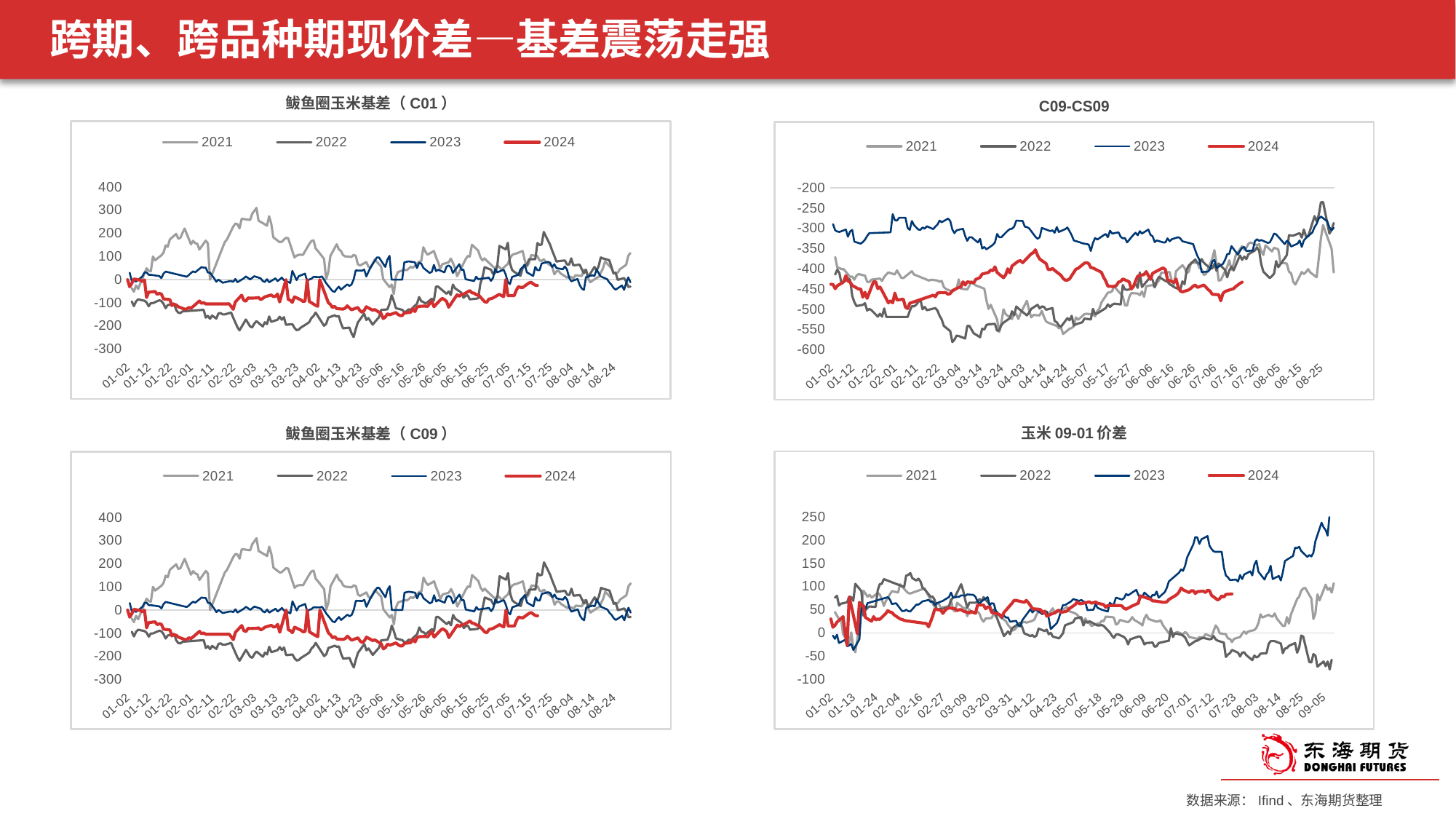

# 跨期、跨品种期现价差—基差震荡走强
鲅鱼圈玉米基差（C01）

C09-CS09

### Chart

| Category | 2021 | 2022 | 2023 | 2024 |
|---|---|---|---|---|
| 01-02 | None | None | None | 0.0 |
| 01-03 | None | None | 30.0 | -31.0 |
| 01-04 | -37.0 | -94.0 | -6.0 | -16.0 |
| 01-05 | -52.0 | -114.0 | -3.0 | 3.0 |
| 01-06 | -25.0 | -94.0 | -8.0 | None |
| 01-07 | -40.0 | -85.0 | None | None |
| 01-08 | -17.0 | None | None | -2.0 |
| 01-09 | None | None | 14.0 | -8.0 |
| 01-10 | None | -91.0 | 31.0 | -1.0 |
| 01-11 | 49.0 | -98.0 | 32.0 | -77.0 |
| 01-12 | 39.0 | -115.0 | 21.0 | -54.0 |
| 01-13 | 36.0 | -101.0 | 21.0 | None |
| 01-14 | 100.0 | -101.0 | None | None |
| 01-15 | 84.0 | None | None | -51.0 |
| 01-16 | None | None | 17.0 | -63.0 |
| 01-17 | None | -89.0 | 16.0 | -59.0 |
| 01-18 | 105.0 | -92.0 | 7.0 | -62.0 |
| 01-19 | 117.0 | -104.0 | 26.0 | -83.0 |
| 01-20 | 148.0 | -123.0 | 35.0 | None |
| 01-21 | 142.0 | -110.0 | None | None |
| 01-22 | 174.0 | None | None | -86.0 |
| 01-23 | None | None | None | -112.0 |
| 01-24 | None | -103.0 | None | -106.0 |
| 01-25 | 198.0 | -131.0 | None | -109.0 |
| 01-26 | 177.0 | -143.0 | None | -117.0 |
| 01-27 | 181.0 | -144.0 | None | None |
| 01-28 | 202.0 | -137.0 | None | None |
| 01-29 | 221.0 | None | None | -127.0 |
| 01-30 | None | None | 13.0 | -127.0 |
| 01-31 | None | None | 20.0 | -120.0 |
| 02-01 | 153.0 | None | 29.0 | -123.0 |
| 02-02 | 168.0 | None | 36.0 | -116.0 |
| 02-03 | 158.0 | None | 32.0 | None |
| 02-04 | 155.0 | None | None | None |
| 02-05 | 130.0 | None | None | -92.0 |
| 02-06 | None | None | 54.0 | -102.0 |
| 02-07 | None | -130.0 | 52.0 | -99.0 |
| 02-08 | 169.0 | -164.0 | 52.0 | -105.0 |
| 02-09 | 157.0 | -156.0 | 31.0 | None |
| 02-10 | None | -169.0 | 30.0 | None |
| 02-11 | None | -155.0 | None | None |
| 02-13 | None | None | 6.0 | None |
| 02-14 | None | -168.0 | -9.0 | None |
| 02-15 | None | -146.0 | 0.0 | None |
| 02-16 | None | -144.0 | -6.0 | None |
| 02-17 | None | -150.0 | -13.0 | None |
| 02-18 | 162.0 | -150.0 | None | None |
| 02-19 | 173.0 | None | None | -105.0 |
| 02-20 | None | None | -7.0 | -104.0 |
| 02-21 | None | -142.0 | -6.0 | -115.0 |
| 02-22 | 229.0 | -164.0 | -9.0 | -128.0 |
| 02-23 | 242.0 | -185.0 | 3.0 | -96.0 |
| 02-24 | 240.0 | -205.0 | -11.0 | None |
| 02-25 | 222.0 | -219.0 | None | None |
| 02-26 | 263.0 | None | None | -67.0 |
| 02-27 | None | None | 6.0 | -89.0 |
| 02-28 | None | -172.0 | 14.0 | -93.0 |
| 02-29 | None | None | None | -79.0 |
| 03-01 | 258.0 | -202.0 | 1.0 | -80.0 |
| 03-02 | 285.0 | -206.0 | 8.0 | None |
| 03-03 | 297.0 | -190.0 | 15.0 | None |
| 03-04 | 310.0 | -179.0 | None | -79.0 |
| 03-05 | 255.0 | None | None | -77.0 |
| 03-06 | None | None | 6.0 | -86.0 |
| 03-07 | None | -202.0 | -6.0 | -81.0 |
| 03-08 | 239.0 | -184.0 | -10.0 | -74.0 |
| 03-09 | 233.0 | -192.0 | 2.0 | None |
| 03-10 | 274.0 | -159.0 | -11.0 | None |
| 03-11 | 242.0 | -182.0 | None | -66.0 |
| 03-12 | 183.0 | None | None | -73.0 |
| 03-13 | None | None | 6.0 | -72.0 |
| 03-14 | None | -173.0 | -6.0 | -62.0 |
| 03-15 | 162.0 | -160.0 | 1.0 | -96.0 |
| 03-16 | 164.0 | -173.0 | 9.0 | None |
| 03-17 | 173.0 | -162.0 | -2.0 | None |
| 03-18 | 181.0 | -195.0 | None | None |
| 03-19 | 179.0 | None | None | -85.0 |
| 03-20 | None | None | -14.0 | -89.0 |
| 03-21 | None | -192.0 | 38.0 | -98.0 |
| 03-22 | 96.0 | -208.0 | 18.0 | -74.0 |
| 03-23 | 104.0 | -218.0 | -2.0 | None |
| 03-24 | 107.0 | -216.0 | 15.0 | None |
| 03-25 | 108.0 | -207.0 | None | -87.0 |
| 03-26 | 107.0 | None | None | -94.0 |
| 03-27 | None | None | 26.0 | -93.0 |
| 03-28 | None | -190.0 | -6.0 | None |
| 03-29 | 154.0 | -183.0 | 1.0 | -94.0 |
| 03-30 | 167.0 | -166.0 | 4.0 | None |
| 03-31 | 170.0 | -157.0 | 12.0 | None |
| 04-01 | 135.0 | -142.0 | None | -111.0 |
| 04-02 | 125.0 | None | None | -115.0 |
| 04-03 | None | None | 11.0 | None |
| 04-04 | None | None | 14.0 | None |
| 04-06 | 90.0 | -199.0 | 0.0 | None |
| 04-07 | 2.0 | -191.0 | -15.0 | None |
| 04-08 | 33.0 | -164.0 | None | -99.0 |
| 04-09 | 103.0 | None | None | -107.0 |
| 04-10 | None | None | -49.0 | -120.0 |
| 04-11 | None | -154.0 | -53.0 | -115.0 |
| 04-12 | 153.0 | -159.0 | -40.0 | -125.0 |
| 04-13 | 131.0 | -157.0 | -30.0 | None |
| 04-14 | 124.0 | -189.0 | -43.0 | None |
| 04-15 | 106.0 | -210.0 | None | -127.0 |
| 04-16 | 101.0 | None | None | -123.0 |
| 04-17 | None | None | -20.0 | -113.0 |
| 04-18 | None | -207.0 | -27.0 | -122.0 |
| 04-19 | 98.0 | -231.0 | -21.0 | -130.0 |
| 04-20 | 107.0 | -248.0 | 1.0 | None |
| 04-21 | 103.0 | -214.0 | 40.0 | None |
| 04-22 | 67.0 | -185.0 | None | -120.0 |
| 04-23 | 61.0 | None | None | -134.0 |
| 04-24 | None | None | 39.0 | -141.0 |
| 04-25 | None | -147.0 | 44.0 | -133.0 |
| 04-26 | 76.0 | -174.0 | 14.0 | -117.0 |
| 04-27 | 56.0 | -166.0 | 34.0 | None |
| 04-28 | 51.0 | -180.0 | 53.0 | None |
| 04-29 | 69.0 | -194.0 | None | -132.0 |
| 04-30 | 87.0 | None | None | -129.0 |
| 05-04 | None | None | 96.0 | None |
| 05-05 | None | -162.0 | 96.0 | None |
| 05-06 | 57.0 | -131.0 | None | -146.0 |
| 05-07 | 3.0 | None | None | -168.0 |
| 05-08 | None | None | 55.0 | -162.0 |
| 05-09 | None | -128.0 | 87.0 | -147.0 |
| 05-10 | -32.0 | -104.0 | 103.0 | -152.0 |
| 05-11 | -21.0 | -67.0 | 0.0 | None |
| 05-12 | -62.0 | -92.0 | 0.0 | None |
| 05-13 | 12.0 | -123.0 | None | -142.0 |
| 05-14 | 33.0 | None | None | -150.0 |
| 05-15 | None | None | 0.0 | -155.0 |
| 05-16 | None | -130.0 | 0.0 | -155.0 |
| 05-17 | 43.0 | -140.0 | 75.0 | -144.0 |
| 05-18 | 41.0 | -137.0 | 77.0 | None |
| 05-19 | 47.0 | -128.0 | 79.0 | None |
| 05-20 | 56.0 | -130.0 | None | -141.0 |
| 05-21 | 51.0 | None | None | -125.0 |
| 05-22 | None | None | 75.0 | -138.0 |
| 05-23 | None | -104.0 | 50.0 | -119.0 |
| 05-24 | 78.0 | -75.0 | 73.0 | -115.0 |
| 05-25 | 80.0 | -93.0 | 70.0 | None |
| 05-26 | 140.0 | -96.0 | 51.0 | None |
| 05-27 | 121.0 | -104.0 | None | -114.0 |
| 05-28 | 108.0 | None | None | -116.0 |
| 05-29 | None | None | 29.0 | -103.0 |
| 05-30 | None | -82.0 | 34.0 | -93.0 |
| 05-31 | 124.0 | -90.0 | 64.0 | -117.0 |
| 06-01 | 97.0 | -30.0 | 37.0 | None |
| 06-02 | 75.0 | -30.0 | 43.0 | None |
| 06-03 | 47.0 | None | None | -88.0 |
| 06-04 | 67.0 | None | None | -81.0 |
| 06-05 | None | None | 32.0 | -86.0 |
| 06-06 | None | -61.0 | 57.0 | -94.0 |
| 06-07 | 75.0 | -51.0 | 61.0 | -119.0 |
| 06-08 | 91.0 | -66.0 | 54.0 | None |
| 06-09 | 73.0 | -21.0 | 29.0 | None |
| 06-10 | 50.0 | -37.0 | None | None |
| 06-11 | 15.0 | None | None | -65.0 |
| 06-12 | None | None | 67.0 | -72.0 |
| 06-13 | None | -56.0 | 43.0 | -64.0 |
| 06-14 | None | -78.0 | 43.0 | -63.0 |
| 06-15 | 88.0 | -70.0 | 2.0 | None |
| 06-16 | 102.0 | -67.0 | 0.0 | None |
| 06-17 | 100.0 | -85.0 | None | -47.0 |
| 06-18 | 151.0 | None | None | -57.0 |
| 06-19 | None | None | -6.0 | -58.0 |
| 06-20 | None | -82.0 | 13.0 | -65.0 |
| 06-21 | 125.0 | -80.0 | 2.0 | -65.0 |
| 06-22 | 97.0 | -17.0 | None | None |
| 06-23 | 83.0 | 11.0 | None | None |
| 06-24 | 92.0 | 54.0 | None | -95.0 |
| 06-25 | 82.0 | None | None | -98.0 |
| 06-26 | None | None | 9.0 | -84.0 |
| 06-27 | None | 43.0 | -5.0 | -82.0 |
| 06-28 | 56.0 | 25.0 | 8.0 | -79.0 |
| 06-29 | 48.0 | 29.0 | 46.0 | None |
| 06-30 | 62.0 | 60.0 | 32.0 | None |
| 07-01 | 54.0 | 146.0 | None | -63.0 |
| 07-02 | 44.0 | None | None | -69.0 |
| 07-03 | None | None | 43.0 | -73.0 |
| 07-04 | None | 131.0 | 22.0 | None |
| 07-05 | 68.0 | 159.0 | -10.0 | -69.0 |
| 07-06 | 92.0 | 72.0 | -19.0 | None |
| 07-07 | 106.0 | 42.0 | 12.0 | None |
| 07-08 | 111.0 | 34.0 | None | -69.0 |
| 07-09 | 113.0 | None | None | -46.0 |
| 07-10 | None | None | 21.0 | -30.0 |
| 07-11 | None | 17.0 | 45.0 | -33.0 |
| 07-12 | 124.0 | 49.0 | 54.0 | -34.0 |
| 07-13 | 85.0 | 65.0 | 64.0 | None |
| 07-14 | 56.0 | 63.0 | 32.0 | None |
| 07-15 | 71.0 | 88.0 | None | -14.0 |
| 07-16 | 106.0 | None | None | -11.0 |
| 07-17 | None | None | 16.0 | -18.0 |
| 07-18 | None | 89.0 | 55.0 | -24.0 |
| 07-19 | 102.0 | 158.0 | 41.0 | -25.0 |
| 07-20 | 83.0 | 150.0 | 41.0 | None |
| 07-21 | 81.0 | 152.0 | 70.0 | None |
| 07-22 | 88.0 | 206.0 | None | None |
| 07-23 | 76.0 | None | None | None |
| 07-24 | None | None | 77.0 | None |
| 07-25 | None | 151.0 | 73.0 | None |
| 07-26 | 56.0 | 125.0 | 55.0 | None |
| 07-27 | 23.0 | 103.0 | 67.0 | None |
| 07-28 | 36.0 | 78.0 | 50.0 | None |
| 07-29 | 38.0 | 80.0 | None | None |
| 07-30 | 27.0 | None | None | None |
| 07-31 | None | None | 45.0 | None |
| 08-01 | None | 83.0 | 57.0 | None |
| 08-02 | 9.0 | 66.0 | 44.0 | None |
| 08-03 | 13.0 | 65.0 | 9.0 | None |
| 08-04 | 12.0 | 92.0 | -7.0 | None |
| 08-05 | 4.0 | 62.0 | None | None |
| 08-06 | 19.0 | None | None | None |
| 08-07 | None | None | 3.0 | None |
| 08-08 | None | 65.0 | -23.0 | None |
| 08-09 | 16.0 | 45.0 | -38.0 | None |
| 08-10 | 43.0 | 28.0 | -44.0 | None |
| 08-11 | 40.0 | 43.0 | 11.0 | None |
| 08-12 | 6.0 | 11.0 | None | None |
| 08-13 | -11.0 | None | None | None |
| 08-14 | None | None | 19.0 | None |
| 08-15 | None | 55.0 | 16.0 | None |
| 08-16 | 8.0 | 39.0 | 44.0 | None |
| 08-17 | 12.0 | 59.0 | 28.0 | None |
| 08-18 | 30.0 | 96.0 | 14.0 | None |
| 08-19 | 48.0 | 92.0 | None | None |
| 08-20 | 79.0 | None | None | None |
| 08-21 | None | None | 2.0 | None |
| 08-22 | None | 84.0 | -12.0 | None |
| 08-23 | 50.0 | 56.0 | -21.0 | None |
| 08-24 | 32.0 | 27.0 | -35.0 | None |
| 08-25 | 27.0 | 30.0 | -43.0 | None |
| 08-26 | 30.0 | -1.0 | None | None |
| 08-27 | 45.0 | None | None | None |
| 08-28 | None | None | -25.0 | None |
| 08-29 | None | 7.0 | -44.0 | None |
| 08-30 | 64.0 | -8.0 | -15.0 | None |
| 08-31 | 103.0 | -31.0 | 10.0 | None |
| 09-01 | 115.0 | -30.0 | -11.0 | None |

### Chart

| Category | 2021 | 2022 | 2023 | 2024 |
|---|---|---|---|---|
| 01-02 | None | None | None | -438.0 |
| 01-03 | None | None | -290.0 | -439.0 |
| 01-04 | -371.0 | -414.0 | -305.0 | -449.0 |
| 01-05 | -397.0 | -402.0 | -308.0 | -442.0 |
| 01-06 | -398.0 | -411.0 | -309.0 | None |
| 01-07 | -401.0 | -437.0 | None | None |
| 01-08 | -401.0 | None | None | -432.0 |
| 01-09 | None | None | -303.0 | -417.0 |
| 01-10 | None | -424.0 | -321.0 | -430.0 |
| 01-11 | -420.0 | -427.0 | -308.0 | -433.0 |
| 01-12 | -419.0 | -467.0 | -304.0 | -441.0 |
| 01-13 | -427.0 | -482.0 | -333.0 | None |
| 01-14 | -417.0 | -492.0 | None | None |
| 01-15 | -413.0 | None | None | -450.0 |
| 01-16 | None | None | -338.0 | -450.0 |
| 01-17 | None | -489.0 | -334.0 | -470.0 |
| 01-18 | -417.0 | -485.0 | -328.0 | -458.0 |
| 01-19 | -432.0 | -503.0 | -319.0 | -473.0 |
| 01-20 | -433.0 | -499.0 | -312.0 | None |
| 01-21 | -427.0 | -502.0 | None | None |
| 01-22 | -426.0 | None | None | -432.0 |
| 01-23 | None | None | None | -432.0 |
| 01-24 | None | -518.0 | None | -449.0 |
| 01-25 | -424.0 | -511.0 | None | -445.0 |
| 01-26 | -430.0 | -518.0 | None | -454.0 |
| 01-27 | -420.0 | -498.0 | None | None |
| 01-28 | -414.0 | -519.0 | None | None |
| 01-29 | -409.0 | None | None | -484.0 |
| 01-30 | None | None | -310.0 | -479.0 |
| 01-31 | None | None | -265.0 | -484.0 |
| 02-01 | -414.0 | None | -280.0 | -460.0 |
| 02-02 | -404.0 | None | -281.0 | -477.0 |
| 02-03 | -413.0 | None | -274.0 | None |
| 02-04 | -422.0 | None | None | None |
| 02-05 | -423.0 | None | None | -475.0 |
| 02-06 | None | None | -274.0 | -495.0 |
| 02-07 | None | -519.0 | -299.0 | -498.0 |
| 02-08 | -410.0 | -504.0 | -304.0 | -485.0 |
| 02-09 | -406.0 | -492.0 | -282.0 | None |
| 02-10 | -414.0 | -493.0 | -292.0 | None |
| 02-11 | None | -489.0 | None | None |
| 02-13 | None | None | -303.0 | None |
| 02-14 | None | -475.0 | -304.0 | None |
| 02-15 | None | -500.0 | -298.0 | None |
| 02-16 | None | -494.0 | -301.0 | None |
| 02-17 | None | -502.0 | -295.0 | None |
| 02-18 | -429.0 | -501.0 | None | None |
| 02-19 | -427.0 | None | None | -467.0 |
| 02-20 | None | None | -302.0 | -465.0 |
| 02-21 | None | -497.0 | -296.0 | -469.0 |
| 02-22 | -429.0 | -503.0 | -291.0 | -460.0 |
| 02-23 | -432.0 | -516.0 | -281.0 | -459.0 |
| 02-24 | -430.0 | -525.0 | -285.0 | None |
| 02-25 | -445.0 | -541.0 | None | None |
| 02-26 | -450.0 | None | None | -459.0 |
| 02-27 | None | None | -276.0 | -463.0 |
| 02-28 | None | -554.0 | -282.0 | -461.0 |
| 03-01 | -456.0 | -581.0 | -303.0 | -454.0 |
| 03-02 | -453.0 | -575.0 | -312.0 | None |
| 03-03 | -449.0 | -565.0 | -305.0 | None |
| 03-04 | -426.0 | -566.0 | None | -446.0 |
| 03-05 | -449.0 | None | None | -445.0 |
| 03-06 | None | None | -301.0 | -432.0 |
| 03-07 | None | -572.0 | -319.0 | -440.0 |
| 03-08 | -451.0 | -541.0 | -331.0 | -432.0 |
| 03-09 | -442.0 | -541.0 | -322.0 | None |
| 03-10 | -431.0 | -550.0 | -322.0 | None |
| 03-11 | -437.0 | -559.0 | None | -435.0 |
| 03-12 | -441.0 | None | None | -426.0 |
| 03-13 | None | None | -335.0 | -424.0 |
| 03-14 | None | -569.0 | -326.0 | -421.0 |
| 03-15 | -447.0 | -548.0 | -350.0 | -413.0 |
| 03-16 | -449.0 | -550.0 | -346.0 | None |
| 03-17 | -478.0 | -539.0 | -352.0 | None |
| 03-18 | -499.0 | -537.0 | None | -409.0 |
| 03-19 | -489.0 | None | None | -403.0 |
| 03-20 | None | None | -341.0 | -405.0 |
| 03-21 | None | -536.0 | -335.0 | -395.0 |
| 03-22 | -525.0 | -553.0 | -314.0 | -409.0 |
| 03-23 | -556.0 | -552.0 | -322.0 | None |
| 03-24 | -534.0 | -539.0 | -322.0 | None |
| 03-25 | -500.0 | -533.0 | None | -422.0 |
| 03-26 | -512.0 | None | None | -415.0 |
| 03-27 | None | None | -306.0 | -400.0 |
| 03-28 | None | -522.0 | -302.0 | -410.0 |
| 03-29 | -524.0 | -505.0 | -301.0 | -393.0 |
| 03-30 | -508.0 | -515.0 | -296.0 | None |
| 03-31 | -512.0 | -493.0 | -281.0 | None |
| 04-01 | -524.0 | -498.0 | None | -381.0 |
| 04-02 | -510.0 | None | None | -380.0 |
| 04-03 | None | None | -282.0 | -385.0 |
| 04-04 | None | None | -296.0 | None |
| 04-06 | -479.0 | -515.0 | -297.0 | None |
| 04-07 | -502.0 | -508.0 | -300.0 | None |
| 04-08 | -520.0 | -499.0 | None | -363.0 |
| 04-09 | -514.0 | None | None | -360.0 |
| 04-10 | None | None | -321.0 | -353.0 |
| 04-11 | None | -489.0 | -326.0 | -367.0 |
| 04-12 | -515.0 | -498.0 | -322.0 | -376.0 |
| 04-13 | -504.0 | -493.0 | -299.0 | None |
| 04-14 | -519.0 | -494.0 | -301.0 | None |
| 04-15 | -530.0 | -501.0 | None | -387.0 |
| 04-16 | -533.0 | None | None | -402.0 |
| 04-17 | None | None | -307.0 | -402.0 |
| 04-18 | None | -497.0 | -305.0 | -399.0 |
| 04-19 | -539.0 | -529.0 | -311.0 | -404.0 |
| 04-20 | -541.0 | -532.0 | -297.0 | None |
| 04-21 | -547.0 | -540.0 | -309.0 | None |
| 04-22 | -545.0 | -543.0 | None | -416.0 |
| 04-23 | -561.0 | None | None | -424.0 |
| 04-24 | None | None | -302.0 | -428.0 |
| 04-25 | None | -522.0 | -298.0 | -428.0 |
| 04-26 | -548.0 | -527.0 | -307.0 | -425.0 |
| 04-27 | -546.0 | -516.0 | -317.0 | None |
| 04-28 | -542.0 | -540.0 | -330.0 | None |
| 04-29 | -520.0 | -537.0 | None | -401.0 |
| 04-30 | -526.0 | None | None | -399.0 |
| 05-04 | None | None | -335.0 | None |
| 05-05 | None | -532.0 | -337.0 | None |
| 05-06 | -512.0 | -523.0 | None | -386.0 |
| 05-07 | -511.0 | None | None | -385.0 |
| 05-08 | None | None | -340.0 | -387.0 |
| 05-09 | None | -525.0 | -356.0 | -397.0 |
| 05-10 | -513.0 | -499.0 | -336.0 | -398.0 |
| 05-11 | -517.0 | -512.0 | -324.0 | None |
| 05-12 | -505.0 | -510.0 | -328.0 | None |
| 05-13 | -498.0 | -507.0 | None | -406.0 |
| 05-14 | -483.0 | None | None | -409.0 |
| 05-15 | None | None | -317.0 | -421.0 |
| 05-16 | None | -497.0 | -314.0 | -430.0 |
| 05-17 | -459.0 | -488.0 | -322.0 | -443.0 |
| 05-18 | -458.0 | -494.0 | -306.0 | None |
| 05-19 | -455.0 | -489.0 | -313.0 | None |
| 05-20 | -441.0 | -486.0 | None | -444.0 |
| 05-21 | -450.0 | None | None | -441.0 |
| 05-22 | None | None | -310.0 | -433.0 |
| 05-23 | None | -488.0 | -321.0 | -431.0 |
| 05-24 | -468.0 | -440.0 | -325.0 | -425.0 |
| 05-25 | -490.0 | -451.0 | -324.0 | None |
| 05-26 | -491.0 | -452.0 | -335.0 | None |
| 05-27 | -470.0 | -451.0 | None | -432.0 |
| 05-28 | -460.0 | None | None | -450.0 |
| 05-29 | None | None | -316.0 | -444.0 |
| 05-30 | None | -437.0 | -311.0 | -430.0 |
| 05-31 | -461.0 | -447.0 | -317.0 | -418.0 |
| 06-01 | -465.0 | -409.0 | -307.0 | None |
| 06-02 | -456.0 | -445.0 | -313.0 | None |
| 06-03 | -469.0 | None | None | -414.0 |
| 06-04 | -443.0 | None | None | -407.0 |
| 06-05 | None | None | -303.0 | -417.0 |
| 06-06 | None | -420.0 | -316.0 | -426.0 |
| 06-07 | -440.0 | -428.0 | -320.0 | -411.0 |
| 06-08 | -446.0 | -445.0 | -334.0 | None |
| 06-09 | -435.0 | -429.0 | -330.0 | None |
| 06-10 | -429.0 | -420.0 | None | None |
| 06-11 | -410.0 | None | None | -400.0 |
| 06-12 | None | None | -335.0 | -398.0 |
| 06-13 | None | -430.0 | -335.0 | -402.0 |
| 06-14 | None | -432.0 | -325.0 | -427.0 |
| 06-15 | -408.0 | -438.0 | -332.0 | None |
| 06-16 | -430.0 | -441.0 | -327.0 | None |
| 06-17 | -439.0 | -445.0 | None | -434.0 |
| 06-18 | -406.0 | None | None | -425.0 |
| 06-19 | None | None | -322.0 | -445.0 |
| 06-20 | None | -452.0 | -325.0 | -455.0 |
| 06-21 | -391.0 | -431.0 | -332.0 | -457.0 |
| 06-22 | -398.0 | -438.0 | None | None |
| 06-23 | -411.0 | -402.0 | None | None |
| 06-24 | -407.0 | -392.0 | None | -452.0 |
| 06-25 | -385.0 | None | None | -448.0 |
| 06-26 | None | None | -339.0 | -443.0 |
| 06-27 | None | -377.0 | -354.0 | -440.0 |
| 06-28 | -385.0 | -385.0 | -368.0 | -446.0 |
| 06-29 | -398.0 | -388.0 | -378.0 | None |
| 06-30 | -401.0 | -376.0 | -408.0 | None |
| 07-01 | -415.0 | -385.0 | None | -440.0 |
| 07-02 | -413.0 | None | None | -445.0 |
| 07-03 | None | None | -407.0 | -451.0 |
| 07-04 | None | -399.0 | -401.0 | -455.0 |
| 07-05 | -375.0 | -399.0 | -382.0 | -463.0 |
| 07-06 | -354.0 | -388.0 | -378.0 | None |
| 07-07 | -389.0 | -405.0 | -398.0 | None |
| 07-08 | -429.0 | -387.0 | None | -464.0 |
| 07-09 | -428.0 | None | None | -479.0 |
| 07-10 | None | None | -388.0 | -461.0 |
| 07-11 | None | -403.0 | -378.0 | -456.0 |
| 07-12 | -395.0 | -421.0 | -364.0 | -454.0 |
| 07-13 | -379.0 | -404.0 | -363.0 | None |
| 07-14 | -402.0 | -395.0 | -344.0 | None |
| 07-15 | -388.0 | -404.0 | None | -449.0 |
| 07-16 | -367.0 | None | None | -444.0 |
| 07-17 | None | None | -365.0 | -440.0 |
| 07-18 | None | -367.0 | -356.0 | -436.0 |
| 07-19 | -344.0 | -378.0 | -348.0 | -433.0 |
| 07-20 | -353.0 | -370.0 | -346.0 | None |
| 07-21 | -348.0 | -376.0 | -356.0 | None |
| 07-22 | -338.0 | -364.0 | None | None |
| 07-23 | -335.0 | None | None | None |
| 07-24 | None | None | -355.0 | None |
| 07-25 | None | -355.0 | -332.0 | None |
| 07-26 | -342.0 | -347.0 | -327.0 | None |
| 07-27 | -339.0 | -356.0 | -331.0 | None |
| 07-28 | -357.0 | -389.0 | -329.0 | None |
| 07-29 | -366.0 | -407.0 | None | None |
| 07-30 | -342.0 | None | None | None |
| 07-31 | None | None | -336.0 | None |
| 08-01 | None | -423.0 | -335.0 | None |
| 08-02 | -357.0 | -418.0 | -325.0 | None |
| 08-03 | -348.0 | -412.0 | -313.0 | None |
| 08-04 | -350.0 | -381.0 | -315.0 | None |
| 08-05 | -352.0 | -396.0 | None | None |
| 08-06 | -385.0 | None | None | None |
| 08-07 | None | None | -333.0 | None |
| 08-08 | None | -374.0 | -339.0 | None |
| 08-09 | -387.0 | -366.0 | -331.0 | None |
| 08-10 | -407.0 | -317.0 | -335.0 | None |
| 08-11 | -411.0 | -318.0 | -345.0 | None |
| 08-12 | -432.0 | -318.0 | None | None |
| 08-13 | -439.0 | None | None | None |
| 08-14 | None | None | -338.0 | None |
| 08-15 | None | -312.0 | -330.0 | None |
| 08-16 | -408.0 | -323.0 | -346.0 | None |
| 08-17 | -413.0 | -303.0 | -330.0 | None |
| 08-18 | -408.0 | -320.0 | -324.0 | None |
| 08-19 | -401.0 | -320.0 | None | None |
| 08-20 | -409.0 | None | None | None |
| 08-21 | None | None | -310.0 | None |
| 08-22 | None | -270.0 | -297.0 | None |
| 08-23 | -421.0 | -283.0 | -289.0 | None |
| 08-24 | -374.0 | -267.0 | -276.0 | None |
| 08-25 | -325.0 | -236.0 | -271.0 | None |
| 08-26 | -292.0 | -235.0 | None | None |
| 08-27 | -307.0 | None | None | None |
| 08-28 | None | None | -283.0 | None |
| 08-29 | None | -313.0 | -298.0 | None |
| 08-30 | -350.0 | -304.0 | -305.0 | None |
| 08-31 | -409.0 | -287.0 | -299.0 | None |
玉米09-01价差

鲅鱼圈玉米基差（C09）

### Chart

| Category | 2021 | 2022 | 2023 | 2024 |
|---|---|---|---|---|
| 01-02 | None | None | None | 30.0 |
| 01-03 | None | None | -6.0 | 12.0 |
| 01-04 | 45.0 | 76.0 | -13.0 | 16.0 |
| 01-05 | 37.0 | 80.0 | -4.0 | 23.0 |
| 01-06 | 30.0 | 59.0 | -22.0 | None |
| 01-07 | 31.0 | 63.0 | None | None |
| 01-08 | -3.0 | None | None | 35.0 |
| 01-09 | None | None | -15.0 | 0.0 |
| 01-10 | None | 66.0 | -29.0 | -27.0 |
| 01-11 | -24.0 | 78.0 | -27.0 | 77.0 |
| 01-12 | 1.0 | 77.0 | -24.0 | 59.0 |
| 01-13 | -31.0 | 69.0 | -37.0 | None |
| 01-14 | -42.0 | 106.0 | None | None |
| 01-15 | -14.0 | None | None | -2.0 |
| 01-16 | None | None | -14.0 | 66.0 |
| 01-17 | None | 90.0 | 53.0 | 59.0 |
| 01-18 | 91.0 | 37.0 | 54.0 | 59.0 |
| 01-19 | 85.0 | 49.0 | 52.0 | 33.0 |
| 01-20 | 78.0 | 54.0 | 64.0 | None |
| 01-21 | 82.0 | 57.0 | None | None |
| 01-22 | 76.0 | None | None | 25.0 |
| 01-23 | None | None | None | 35.0 |
| 01-24 | None | 56.0 | None | 28.0 |
| 01-25 | 86.0 | 92.0 | None | 30.0 |
| 01-26 | 83.0 | 105.0 | None | 29.0 |
| 01-27 | 73.0 | 106.0 | None | None |
| 01-28 | 58.0 | 116.0 | None | None |
| 01-29 | 69.0 | None | None | 42.0 |
| 01-30 | None | None | 77.0 | 48.0 |
| 01-31 | None | None | 72.0 | 45.0 |
| 02-01 | 90.0 | None | 62.0 | 44.0 |
| 02-02 | 89.0 | None | 63.0 | 39.0 |
| 02-03 | 88.0 | None | 64.0 | None |
| 02-04 | 87.0 | None | None | None |
| 02-05 | 105.0 | None | None | 30.0 |
| 02-06 | None | None | 47.0 | 29.0 |
| 02-07 | None | 99.0 | 47.0 | 27.0 |
| 02-08 | 90.0 | 124.0 | 50.0 | 26.0 |
| 02-09 | 86.0 | 125.0 | 47.0 | None |
| 02-10 | 85.0 | 129.0 | 46.0 | None |
| 02-11 | None | 118.0 | None | None |
| 02-13 | None | None | 56.0 | None |
| 02-14 | None | 113.0 | 61.0 | None |
| 02-15 | None | 117.0 | 61.0 | None |
| 02-16 | None | 111.0 | 64.0 | None |
| 02-17 | None | 98.0 | 68.0 | None |
| 02-18 | 96.0 | 94.0 | None | None |
| 02-19 | 88.0 | None | None | 20.0 |
| 02-20 | None | None | 71.0 | 13.0 |
| 02-21 | None | 78.0 | 67.0 | 24.0 |
| 02-22 | 63.0 | 78.0 | 68.0 | 36.0 |
| 02-23 | 56.0 | 71.0 | 60.0 | 51.0 |
| 02-24 | 63.0 | 50.0 | 64.0 | None |
| 02-25 | 63.0 | 51.0 | None | None |
| 02-26 | 54.0 | None | None | 49.0 |
| 02-27 | None | None | 69.0 | 42.0 |
| 02-28 | None | 53.0 | 72.0 | 48.0 |
| 02-29 | None | None | None | 52.0 |
| 03-01 | 58.0 | 56.0 | 77.0 | 54.0 |
| 03-02 | 72.0 | 71.0 | 87.0 | None |
| 03-03 | 50.0 | 76.0 | 76.0 | None |
| 03-04 | 46.0 | 78.0 | None | 52.0 |
| 03-05 | 65.0 | None | None | 48.0 |
| 03-06 | None | None | 78.0 | 50.0 |
| 03-07 | None | 105.0 | 81.0 | 50.0 |
| 03-08 | 54.0 | 91.0 | 81.0 | 47.0 |
| 03-09 | 53.0 | 71.0 | 80.0 | None |
| 03-10 | 36.0 | 54.0 | 83.0 | None |
| 03-11 | 51.0 | 65.0 | None | 43.0 |
| 03-12 | 43.0 | None | None | 46.0 |
| 03-13 | None | None | 82.0 | 44.0 |
| 03-14 | None | 65.0 | 78.0 | 42.0 |
| 03-15 | 46.0 | 67.0 | 68.0 | 60.0 |
| 03-16 | 41.0 | 73.0 | 63.0 | None |
| 03-17 | 30.0 | 68.0 | 68.0 | None |
| 03-18 | 24.0 | 77.0 | None | 60.0 |
| 03-19 | 31.0 | None | None | 52.0 |
| 03-20 | None | None | 77.0 | 56.0 |
| 03-21 | None | 61.0 | 60.0 | 55.0 |
| 03-22 | 32.0 | 46.0 | 64.0 | 44.0 |
| 03-23 | 42.0 | 50.0 | 63.0 | None |
| 03-24 | 35.0 | 40.0 | 48.0 | None |
| 03-25 | 43.0 | 27.0 | None | 41.0 |
| 03-26 | 35.0 | None | None | 39.0 |
| 03-27 | None | None | 32.0 | 34.0 |
| 03-28 | None | -7.0 | 37.0 | 44.0 |
| 03-29 | 25.0 | -2.0 | 33.0 | 49.0 |
| 03-30 | 17.0 | 3.0 | 33.0 | None |
| 03-31 | 12.0 | -3.0 | 24.0 | None |
| 04-01 | 5.0 | 10.0 | None | 64.0 |
| 04-02 | 6.0 | None | None | 70.0 |
| 04-03 | None | None | 26.0 | 70.0 |
| 04-04 | None | None | 16.0 | None |
| 04-06 | 20.0 | 22.0 | 14.0 | None |
| 04-07 | 22.0 | 12.0 | 27.0 | None |
| 04-08 | 24.0 | -1.0 | None | 66.0 |
| 04-09 | 22.0 | None | None | 70.0 |
| 04-10 | None | None | 45.0 | 65.0 |
| 04-11 | None | -7.0 | 51.0 | 59.0 |
| 04-12 | 26.0 | -5.0 | 44.0 | 52.0 |
| 04-13 | 29.0 | -9.0 | 49.0 | None |
| 04-14 | 39.0 | -6.0 | 49.0 | None |
| 04-15 | 46.0 | 9.0 | None | 51.0 |
| 04-16 | 49.0 | None | None | 50.0 |
| 04-17 | None | None | 40.0 | 43.0 |
| 04-18 | None | 4.0 | 46.0 | 47.0 |
| 04-19 | 41.0 | 7.0 | 46.0 | 36.0 |
| 04-20 | 42.0 | -3.0 | 32.0 | None |
| 04-21 | 47.0 | 0.0 | 8.0 | None |
| 04-22 | 53.0 | -8.0 | None | 42.0 |
| 04-23 | 42.0 | None | None | 43.0 |
| 04-24 | None | None | 21.0 | 47.0 |
| 04-25 | None | -12.0 | 32.0 | 49.0 |
| 04-26 | 50.0 | -7.0 | 47.0 | 44.0 |
| 04-27 | 51.0 | -1.0 | 60.0 | None |
| 04-28 | 53.0 | 16.0 | 60.0 | None |
| 04-29 | 56.0 | 18.0 | None | 47.0 |
| 04-30 | 47.0 | None | None | 52.0 |
| 05-04 | None | None | 68.0 | None |
| 05-05 | None | 23.0 | 73.0 | None |
| 05-06 | 42.0 | 31.0 | None | 61.0 |
| 05-07 | 39.0 | None | None | 67.0 |
| 05-08 | None | None | 69.0 | 63.0 |
| 05-09 | None | 34.0 | 71.0 | 63.0 |
| 05-10 | 23.0 | 16.0 | 68.0 | 64.0 |
| 05-11 | 31.0 | 25.0 | 66.0 | None |
| 05-12 | 23.0 | 22.0 | 49.0 | None |
| 05-13 | 21.0 | 25.0 | None | 67.0 |
| 05-14 | 15.0 | None | None | 64.0 |
| 05-15 | None | None | 50.0 | 65.0 |
| 05-16 | None | 18.0 | 62.0 | 67.0 |
| 05-17 | 20.0 | 16.0 | 54.0 | 64.0 |
| 05-18 | 20.0 | 16.0 | 52.0 | None |
| 05-19 | 26.0 | 17.0 | 50.0 | None |
| 05-20 | 25.0 | 15.0 | None | 61.0 |
| 05-21 | 35.0 | None | None | 55.0 |
| 05-22 | None | None | 46.0 | 59.0 |
| 05-23 | None | 1.0 | 65.0 | 59.0 |
| 05-24 | 34.0 | -6.0 | 61.0 | 59.0 |
| 05-25 | 33.0 | -11.0 | 62.0 | None |
| 05-26 | 18.0 | -4.0 | 76.0 | None |
| 05-27 | 20.0 | -3.0 | None | 59.0 |
| 05-28 | 28.0 | None | None | 59.0 |
| 05-29 | None | None | 72.0 | 58.0 |
| 05-30 | None | -9.0 | 75.0 | 53.0 |
| 05-31 | 24.0 | -14.0 | 84.0 | 51.0 |
| 06-01 | 23.0 | -25.0 | 81.0 | None |
| 06-02 | 27.0 | -14.0 | 84.0 | None |
| 06-03 | 34.0 | None | None | 58.0 |
| 06-04 | 28.0 | None | None | 60.0 |
| 06-05 | None | None | 93.0 | 62.0 |
| 06-06 | None | -8.0 | 82.0 | 64.0 |
| 06-07 | 20.0 | -8.0 | 75.0 | 80.0 |
| 06-08 | 16.0 | -15.0 | 78.0 | None |
| 06-09 | 31.0 | -25.0 | 87.0 | None |
| 06-10 | 39.0 | -22.0 | None | None |
| 06-11 | 30.0 | None | None | 74.0 |
| 06-12 | None | None | 75.0 | 73.0 |
| 06-13 | None | -21.0 | 82.0 | 69.0 |
| 06-14 | None | -30.0 | 81.0 | 69.0 |
| 06-15 | 24.0 | -29.0 | 89.0 | None |
| 06-16 | 25.0 | -22.0 | 76.0 | None |
| 06-17 | 27.0 | -21.0 | None | 67.0 |
| 06-18 | 17.0 | None | None | 66.0 |
| 06-19 | None | None | 88.0 | 66.0 |
| 06-20 | None | -18.0 | 97.0 | 67.0 |
| 06-21 | -1.0 | -17.0 | 111.0 | 72.0 |
| 06-22 | 4.0 | 10.0 | None | None |
| 06-23 | -1.0 | -9.0 | None | None |
| 06-24 | -1.0 | -1.0 | None | 80.0 |
| 06-25 | 2.0 | None | None | 83.0 |
| 06-26 | None | None | 130.0 | 88.0 |
| 06-27 | None | -4.0 | 137.0 | 97.0 |
| 06-28 | -3.0 | -6.0 | 134.0 | 93.0 |
| 06-29 | 2.0 | -10.0 | 145.0 | None |
| 06-30 | -2.0 | -19.0 | 163.0 | None |
| 07-01 | -9.0 | -27.0 | None | 87.0 |
| 07-02 | -10.0 | None | None | 91.0 |
| 07-03 | None | None | 191.0 | 91.0 |
| 07-04 | None | -18.0 | 207.0 | 85.0 |
| 07-05 | -13.0 | -17.0 | 206.0 | 89.0 |
| 07-06 | -9.0 | -14.0 | 192.0 | None |
| 07-07 | -10.0 | -12.0 | 202.0 | None |
| 07-08 | -9.0 | -11.0 | None | 90.0 |
| 07-09 | -3.0 | None | None | 87.0 |
| 07-10 | None | None | 209.0 | 92.0 |
| 07-11 | None | -14.0 | 188.0 | 91.0 |
| 07-12 | -8.0 | -13.0 | 181.0 | 81.0 |
| 07-13 | 4.0 | -7.0 | 176.0 | None |
| 07-14 | 16.0 | -14.0 | 175.0 | None |
| 07-15 | 10.0 | -17.0 | None | 71.0 |
| 07-16 | -1.0 | None | None | 74.0 |
| 07-17 | None | None | 175.0 | 80.0 |
| 07-18 | None | -21.0 | 142.0 | 77.0 |
| 07-19 | -3.0 | -52.0 | 124.0 | 83.0 |
| 07-20 | -12.0 | -47.0 | 120.0 | None |
| 07-21 | -13.0 | -44.0 | 114.0 | None |
| 07-22 | -20.0 | -37.0 | None | 84.0 |
| 07-23 | -13.0 | None | None | None |
| 07-24 | None | None | 115.0 | None |
| 07-25 | None | -43.0 | 111.0 | None |
| 07-26 | -9.0 | -51.0 | 125.0 | None |
| 07-27 | -2.0 | -43.0 | 116.0 | None |
| 07-28 | 3.0 | -42.0 | 126.0 | None |
| 07-29 | -2.0 | -48.0 | None | None |
| 07-30 | 3.0 | None | None | None |
| 07-31 | None | None | 133.0 | None |
| 08-01 | None | -59.0 | 124.0 | None |
| 08-02 | 6.0 | -49.0 | 147.0 | None |
| 08-03 | 11.0 | -53.0 | 156.0 | None |
| 08-04 | 21.0 | -51.0 | 132.0 | None |
| 08-05 | 40.0 | -45.0 | None | None |
| 08-06 | 33.0 | None | None | None |
| 08-07 | None | None | 115.0 | None |
| 08-08 | None | -44.0 | 126.0 | None |
| 08-09 | 39.0 | -24.0 | 131.0 | None |
| 08-10 | 36.0 | -18.0 | 145.0 | None |
| 08-11 | 35.0 | -18.0 | 116.0 | None |
| 08-12 | 42.0 | -18.0 | None | None |
| 08-13 | 31.0 | None | None | None |
| 08-14 | None | None | 123.0 | None |
| 08-15 | None | -23.0 | 113.0 | None |
| 08-16 | 15.0 | -44.0 | 131.0 | None |
| 08-17 | 15.0 | -34.0 | 155.0 | None |
| 08-18 | 34.0 | -33.0 | 158.0 | None |
| 08-19 | 20.0 | -28.0 | None | None |
| 08-20 | 40.0 | None | None | None |
| 08-21 | None | None | 166.0 | None |
| 08-22 | None | -22.0 | 184.0 | None |
| 08-23 | 73.0 | -43.0 | 183.0 | None |
| 08-24 | 78.0 | -32.0 | 186.0 | None |
| 08-25 | 91.0 | -6.0 | 177.0 | None |
| 08-26 | 96.0 | -8.0 | None | None |
| 08-27 | 97.0 | None | None | None |
| 08-28 | None | None | 164.0 | None |
| 08-29 | None | -63.0 | 168.0 | None |
| 08-30 | 74.0 | -64.0 | 165.0 | None |
| 08-31 | 30.0 | -46.0 | 173.0 | None |
| 09-01 | 42.0 | -49.0 | 198.0 | None |
| 09-02 | 83.0 | -73.0 | None | None |
| 09-03 | 70.0 | None | None | None |
| 09-04 | None | None | 238.0 | None |
| 09-05 | None | -62.0 | 228.0 | None |
| 09-06 | 104.0 | -72.0 | 222.0 | None |
| 09-07 | 93.0 | -62.0 | 210.0 | None |
| 09-08 | 97.0 | -79.0 | 258.0 | None |
| 09-09 | 87.0 | -58.0 | None | None |
| 09-10 | 107.0 | None | None | None |

### Chart

| Category | 2021 | 2022 | 2023 | 2024 |
|---|---|---|---|---|
| 01-02 | None | None | None | 0.0 |
| 01-03 | None | None | 30.0 | -31.0 |
| 01-04 | -37.0 | -94.0 | -6.0 | -16.0 |
| 01-05 | -52.0 | -114.0 | -3.0 | 3.0 |
| 01-06 | -25.0 | -94.0 | -8.0 | None |
| 01-07 | -40.0 | -85.0 | None | None |
| 01-08 | -17.0 | None | None | -2.0 |
| 01-09 | None | None | 14.0 | -8.0 |
| 01-10 | None | -91.0 | 31.0 | -1.0 |
| 01-11 | 49.0 | -98.0 | 32.0 | -77.0 |
| 01-12 | 39.0 | -115.0 | 21.0 | -54.0 |
| 01-13 | 36.0 | -101.0 | 21.0 | None |
| 01-14 | 100.0 | -101.0 | None | None |
| 01-15 | 84.0 | None | None | -51.0 |
| 01-16 | None | None | 17.0 | -63.0 |
| 01-17 | None | -89.0 | 16.0 | -59.0 |
| 01-18 | 105.0 | -92.0 | 7.0 | -62.0 |
| 01-19 | 117.0 | -104.0 | 26.0 | -83.0 |
| 01-20 | 148.0 | -123.0 | 35.0 | None |
| 01-21 | 142.0 | -110.0 | None | None |
| 01-22 | 174.0 | None | None | -86.0 |
| 01-23 | None | None | None | -112.0 |
| 01-24 | None | -103.0 | None | -106.0 |
| 01-25 | 198.0 | -131.0 | None | -109.0 |
| 01-26 | 177.0 | -143.0 | None | -117.0 |
| 01-27 | 181.0 | -144.0 | None | None |
| 01-28 | 202.0 | -137.0 | None | None |
| 01-29 | 221.0 | None | None | -127.0 |
| 01-30 | None | None | 13.0 | -127.0 |
| 01-31 | None | None | 20.0 | -120.0 |
| 02-01 | 153.0 | None | 29.0 | -123.0 |
| 02-02 | 168.0 | None | 36.0 | -116.0 |
| 02-03 | 158.0 | None | 32.0 | None |
| 02-04 | 155.0 | None | None | None |
| 02-05 | 130.0 | None | None | -92.0 |
| 02-06 | None | None | 54.0 | -102.0 |
| 02-07 | None | -130.0 | 52.0 | -99.0 |
| 02-08 | 169.0 | -164.0 | 52.0 | -105.0 |
| 02-09 | 157.0 | -156.0 | 31.0 | None |
| 02-10 | None | -169.0 | 30.0 | None |
| 02-11 | None | -155.0 | None | None |
| 02-13 | None | None | 6.0 | None |
| 02-14 | None | -168.0 | -9.0 | None |
| 02-15 | None | -146.0 | 0.0 | None |
| 02-16 | None | -144.0 | -6.0 | None |
| 02-17 | None | -150.0 | -13.0 | None |
| 02-18 | 162.0 | -150.0 | None | None |
| 02-19 | 173.0 | None | None | -105.0 |
| 02-20 | None | None | -7.0 | -104.0 |
| 02-21 | None | -142.0 | -6.0 | -115.0 |
| 02-22 | 229.0 | -164.0 | -9.0 | -128.0 |
| 02-23 | 242.0 | -185.0 | 3.0 | -96.0 |
| 02-24 | 240.0 | -205.0 | -11.0 | None |
| 02-25 | 222.0 | -219.0 | None | None |
| 02-26 | 263.0 | None | None | -67.0 |
| 02-27 | None | None | 6.0 | -89.0 |
| 02-28 | None | -172.0 | 14.0 | -93.0 |
| 02-29 | None | None | None | -79.0 |
| 03-01 | 258.0 | -202.0 | 1.0 | -80.0 |
| 03-02 | 285.0 | -206.0 | 8.0 | None |
| 03-03 | 297.0 | -190.0 | 15.0 | None |
| 03-04 | 310.0 | -179.0 | None | -79.0 |
| 03-05 | 255.0 | None | None | -77.0 |
| 03-06 | None | None | 6.0 | -86.0 |
| 03-07 | None | -202.0 | -6.0 | -81.0 |
| 03-08 | 239.0 | -184.0 | -10.0 | -74.0 |
| 03-09 | 233.0 | -192.0 | 2.0 | None |
| 03-10 | 274.0 | -159.0 | -11.0 | None |
| 03-11 | 242.0 | -182.0 | None | -66.0 |
| 03-12 | 183.0 | None | None | -73.0 |
| 03-13 | None | None | 6.0 | -72.0 |
| 03-14 | None | -173.0 | -6.0 | -62.0 |
| 03-15 | 162.0 | -160.0 | 1.0 | -96.0 |
| 03-16 | 164.0 | -173.0 | 9.0 | None |
| 03-17 | 173.0 | -162.0 | -2.0 | None |
| 03-18 | 181.0 | -195.0 | None | None |
| 03-19 | 179.0 | None | None | -85.0 |
| 03-20 | None | None | -14.0 | -89.0 |
| 03-21 | None | -192.0 | 38.0 | -98.0 |
| 03-22 | 96.0 | -208.0 | 18.0 | -74.0 |
| 03-23 | 104.0 | -218.0 | -2.0 | None |
| 03-24 | 107.0 | -216.0 | 15.0 | None |
| 03-25 | 108.0 | -207.0 | None | -87.0 |
| 03-26 | 107.0 | None | None | -94.0 |
| 03-27 | None | None | 26.0 | -93.0 |
| 03-28 | None | -190.0 | -6.0 | None |
| 03-29 | 154.0 | -183.0 | 1.0 | -94.0 |
| 03-30 | 167.0 | -166.0 | 4.0 | None |
| 03-31 | 170.0 | -157.0 | 12.0 | None |
| 04-01 | 135.0 | -142.0 | None | -111.0 |
| 04-02 | 125.0 | None | None | -115.0 |
| 04-03 | None | None | 11.0 | None |
| 04-04 | None | None | 14.0 | None |
| 04-06 | 90.0 | -199.0 | 0.0 | None |
| 04-07 | 2.0 | -191.0 | -15.0 | None |
| 04-08 | 33.0 | -164.0 | None | -99.0 |
| 04-09 | 103.0 | None | None | -107.0 |
| 04-10 | None | None | -49.0 | -120.0 |
| 04-11 | None | -154.0 | -53.0 | -115.0 |
| 04-12 | 153.0 | -159.0 | -40.0 | -125.0 |
| 04-13 | 131.0 | -157.0 | -30.0 | None |
| 04-14 | 124.0 | -189.0 | -43.0 | None |
| 04-15 | 106.0 | -210.0 | None | -127.0 |
| 04-16 | 101.0 | None | None | -123.0 |
| 04-17 | None | None | -20.0 | -113.0 |
| 04-18 | None | -207.0 | -27.0 | -122.0 |
| 04-19 | 98.0 | -231.0 | -21.0 | -130.0 |
| 04-20 | 107.0 | -248.0 | 1.0 | None |
| 04-21 | 103.0 | -214.0 | 40.0 | None |
| 04-22 | 67.0 | -185.0 | None | -120.0 |
| 04-23 | 61.0 | None | None | -134.0 |
| 04-24 | None | None | 39.0 | -141.0 |
| 04-25 | None | -147.0 | 44.0 | -133.0 |
| 04-26 | 76.0 | -174.0 | 14.0 | -117.0 |
| 04-27 | 56.0 | -166.0 | 34.0 | None |
| 04-28 | 51.0 | -180.0 | 53.0 | None |
| 04-29 | 69.0 | -194.0 | None | -132.0 |
| 04-30 | 87.0 | None | None | -129.0 |
| 05-04 | None | None | 96.0 | None |
| 05-05 | None | -162.0 | 96.0 | None |
| 05-06 | 57.0 | -131.0 | None | -146.0 |
| 05-07 | 3.0 | None | None | -168.0 |
| 05-08 | None | None | 55.0 | -162.0 |
| 05-09 | None | -128.0 | 87.0 | -147.0 |
| 05-10 | -32.0 | -104.0 | 103.0 | -152.0 |
| 05-11 | -21.0 | -67.0 | 0.0 | None |
| 05-12 | -62.0 | -92.0 | 0.0 | None |
| 05-13 | 12.0 | -123.0 | None | -142.0 |
| 05-14 | 33.0 | None | None | -150.0 |
| 05-15 | None | None | 0.0 | -155.0 |
| 05-16 | None | -130.0 | 0.0 | -155.0 |
| 05-17 | 43.0 | -140.0 | 75.0 | -144.0 |
| 05-18 | 41.0 | -137.0 | 77.0 | None |
| 05-19 | 47.0 | -128.0 | 79.0 | None |
| 05-20 | 56.0 | -130.0 | None | -141.0 |
| 05-21 | 51.0 | None | None | -125.0 |
| 05-22 | None | None | 75.0 | -138.0 |
| 05-23 | None | -104.0 | 50.0 | -119.0 |
| 05-24 | 78.0 | -75.0 | 73.0 | -115.0 |
| 05-25 | 80.0 | -93.0 | 70.0 | None |
| 05-26 | 140.0 | -96.0 | 51.0 | None |
| 05-27 | 121.0 | -104.0 | None | -114.0 |
| 05-28 | 108.0 | None | None | -116.0 |
| 05-29 | None | None | 29.0 | -103.0 |
| 05-30 | None | -82.0 | 34.0 | -93.0 |
| 05-31 | 124.0 | -90.0 | 64.0 | -117.0 |
| 06-01 | 97.0 | -30.0 | 37.0 | None |
| 06-02 | 75.0 | -30.0 | 43.0 | None |
| 06-03 | 47.0 | None | None | -88.0 |
| 06-04 | 67.0 | None | None | -81.0 |
| 06-05 | None | None | 32.0 | -86.0 |
| 06-06 | None | -61.0 | 57.0 | -94.0 |
| 06-07 | 75.0 | -51.0 | 61.0 | -119.0 |
| 06-08 | 91.0 | -66.0 | 54.0 | None |
| 06-09 | 73.0 | -21.0 | 29.0 | None |
| 06-10 | 50.0 | -37.0 | None | None |
| 06-11 | 15.0 | None | None | -65.0 |
| 06-12 | None | None | 67.0 | -72.0 |
| 06-13 | None | -56.0 | 43.0 | -64.0 |
| 06-14 | None | -78.0 | 43.0 | -63.0 |
| 06-15 | 88.0 | -70.0 | 2.0 | None |
| 06-16 | 102.0 | -67.0 | 0.0 | None |
| 06-17 | 100.0 | -85.0 | None | -47.0 |
| 06-18 | 151.0 | None | None | -57.0 |
| 06-19 | None | None | -6.0 | -58.0 |
| 06-20 | None | -82.0 | 13.0 | -65.0 |
| 06-21 | 125.0 | -80.0 | 2.0 | -65.0 |
| 06-22 | 97.0 | -17.0 | None | None |
| 06-23 | 83.0 | 11.0 | None | None |
| 06-24 | 92.0 | 54.0 | None | -95.0 |
| 06-25 | 82.0 | None | None | -98.0 |
| 06-26 | None | None | 9.0 | -84.0 |
| 06-27 | None | 43.0 | -5.0 | -82.0 |
| 06-28 | 56.0 | 25.0 | 8.0 | -79.0 |
| 06-29 | 48.0 | 29.0 | 46.0 | None |
| 06-30 | 62.0 | 60.0 | 32.0 | None |
| 07-01 | 54.0 | 146.0 | None | -63.0 |
| 07-02 | 44.0 | None | None | -69.0 |
| 07-03 | None | None | 43.0 | -73.0 |
| 07-04 | None | 131.0 | 22.0 | None |
| 07-05 | 68.0 | 159.0 | -10.0 | -69.0 |
| 07-06 | 92.0 | 72.0 | -19.0 | None |
| 07-07 | 106.0 | 42.0 | 12.0 | None |
| 07-08 | 111.0 | 34.0 | None | -69.0 |
| 07-09 | 113.0 | None | None | -46.0 |
| 07-10 | None | None | 21.0 | -30.0 |
| 07-11 | None | 17.0 | 45.0 | -33.0 |
| 07-12 | 124.0 | 49.0 | 54.0 | -34.0 |
| 07-13 | 85.0 | 65.0 | 64.0 | None |
| 07-14 | 56.0 | 63.0 | 32.0 | None |
| 07-15 | 71.0 | 88.0 | None | -14.0 |
| 07-16 | 106.0 | None | None | -11.0 |
| 07-17 | None | None | 16.0 | -18.0 |
| 07-18 | None | 89.0 | 55.0 | -24.0 |
| 07-19 | 102.0 | 158.0 | 41.0 | -25.0 |
| 07-20 | 83.0 | 150.0 | 41.0 | None |
| 07-21 | 81.0 | 152.0 | 70.0 | None |
| 07-22 | 88.0 | 206.0 | None | None |
| 07-23 | 76.0 | None | None | None |
| 07-24 | None | None | 77.0 | None |
| 07-25 | None | 151.0 | 73.0 | None |
| 07-26 | 56.0 | 125.0 | 55.0 | None |
| 07-27 | 23.0 | 103.0 | 67.0 | None |
| 07-28 | 36.0 | 78.0 | 50.0 | None |
| 07-29 | 38.0 | 80.0 | None | None |
| 07-30 | 27.0 | None | None | None |
| 07-31 | None | None | 45.0 | None |
| 08-01 | None | 83.0 | 57.0 | None |
| 08-02 | 9.0 | 66.0 | 44.0 | None |
| 08-03 | 13.0 | 65.0 | 9.0 | None |
| 08-04 | 12.0 | 92.0 | -7.0 | None |
| 08-05 | 4.0 | 62.0 | None | None |
| 08-06 | 19.0 | None | None | None |
| 08-07 | None | None | 3.0 | None |
| 08-08 | None | 65.0 | -23.0 | None |
| 08-09 | 16.0 | 45.0 | -38.0 | None |
| 08-10 | 43.0 | 28.0 | -44.0 | None |
| 08-11 | 40.0 | 43.0 | 11.0 | None |
| 08-12 | 6.0 | 11.0 | None | None |
| 08-13 | -11.0 | None | None | None |
| 08-14 | None | None | 19.0 | None |
| 08-15 | None | 55.0 | 16.0 | None |
| 08-16 | 8.0 | 39.0 | 44.0 | None |
| 08-17 | 12.0 | 59.0 | 28.0 | None |
| 08-18 | 30.0 | 96.0 | 14.0 | None |
| 08-19 | 48.0 | 92.0 | None | None |
| 08-20 | 79.0 | None | None | None |
| 08-21 | None | None | 2.0 | None |
| 08-22 | None | 84.0 | -12.0 | None |
| 08-23 | 50.0 | 56.0 | -21.0 | None |
| 08-24 | 32.0 | 27.0 | -35.0 | None |
| 08-25 | 27.0 | 30.0 | -43.0 | None |
| 08-26 | 30.0 | -1.0 | None | None |
| 08-27 | 45.0 | None | None | None |
| 08-28 | None | None | -25.0 | None |
| 08-29 | None | 7.0 | -44.0 | None |
| 08-30 | 64.0 | -8.0 | -15.0 | None |
| 08-31 | 103.0 | -31.0 | 10.0 | None |
| 09-01 | 115.0 | -30.0 | -11.0 | None |
数据来源：Ifind、东海期货整理